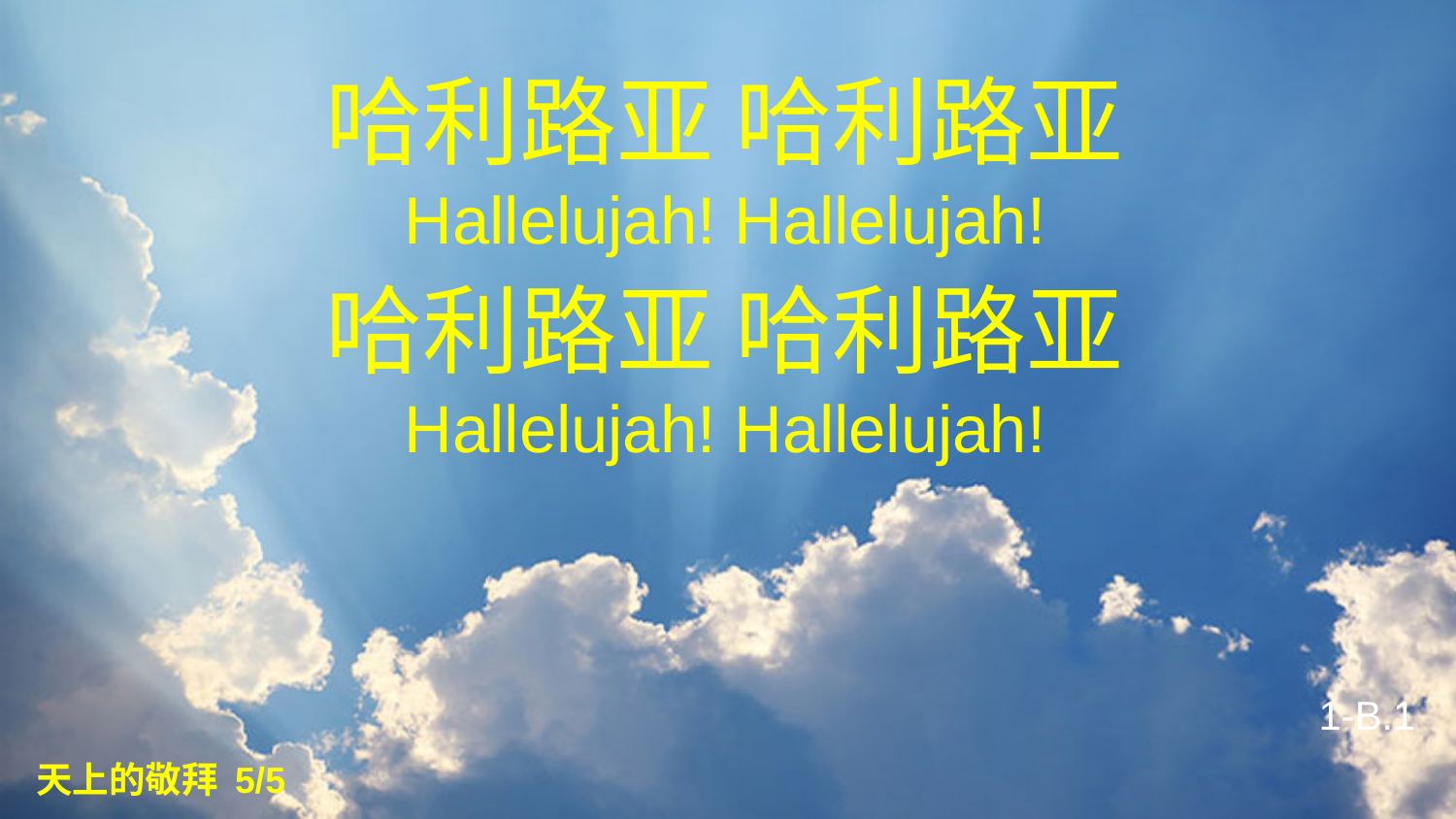

哈利路亚 哈利路亚
Hallelujah! Hallelujah!
哈利路亚 哈利路亚
Hallelujah! Hallelujah!

1-B.1

天上的敬拜 5/5